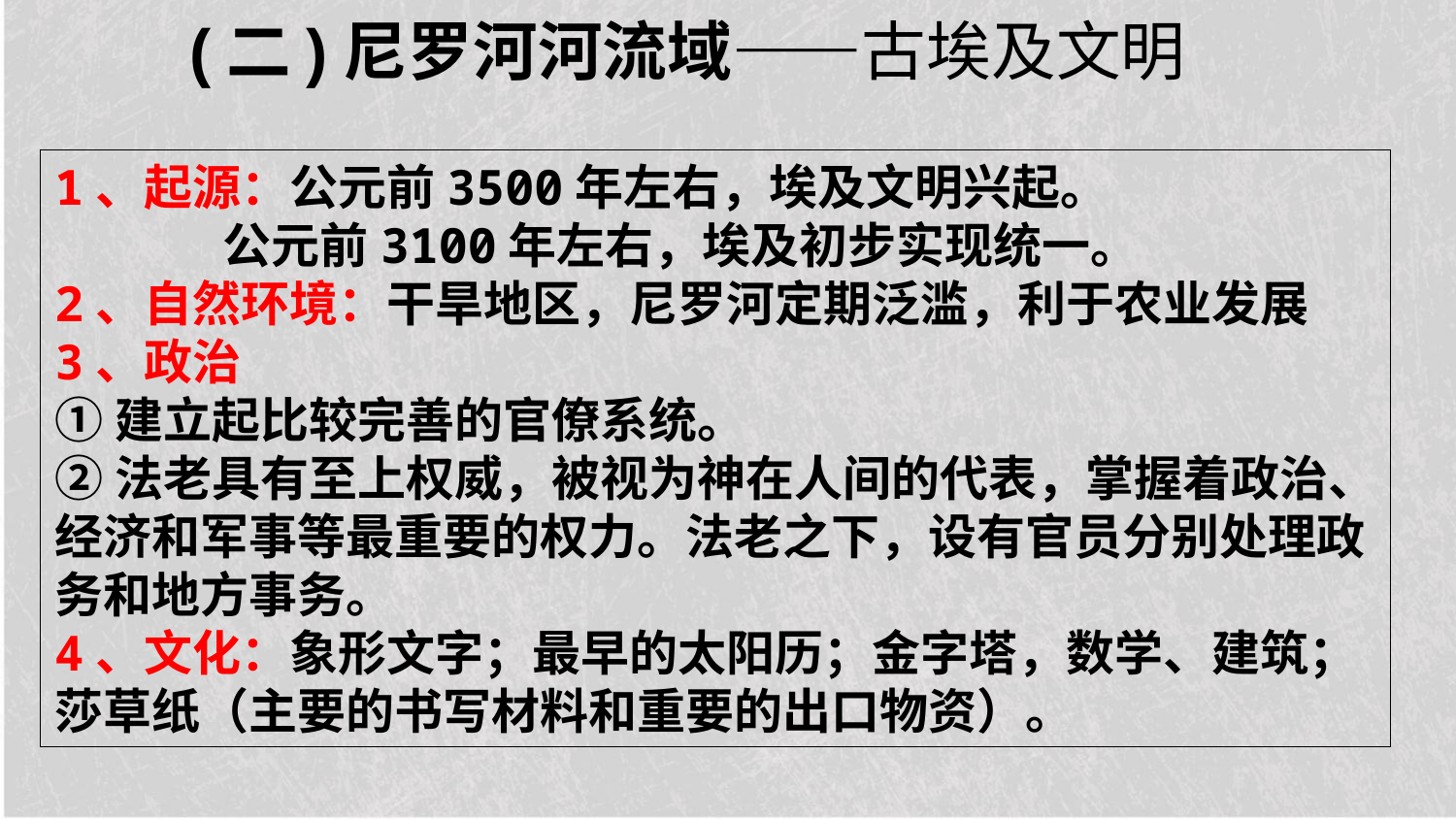

(二)尼罗河河流域——古埃及文明
1、起源：公元前3500年左右，埃及文明兴起。
	 公元前3100年左右，埃及初步实现统一。
2、自然环境：干旱地区，尼罗河定期泛滥，利于农业发展
3、政治
①建立起比较完善的官僚系统。
②法老具有至上权威，被视为神在人间的代表，掌握着政治、经济和军事等最重要的权力。法老之下，设有官员分别处理政务和地方事务。
4、文化：象形文字；最早的太阳历；金字塔，数学、建筑；莎草纸（主要的书写材料和重要的出口物资）。